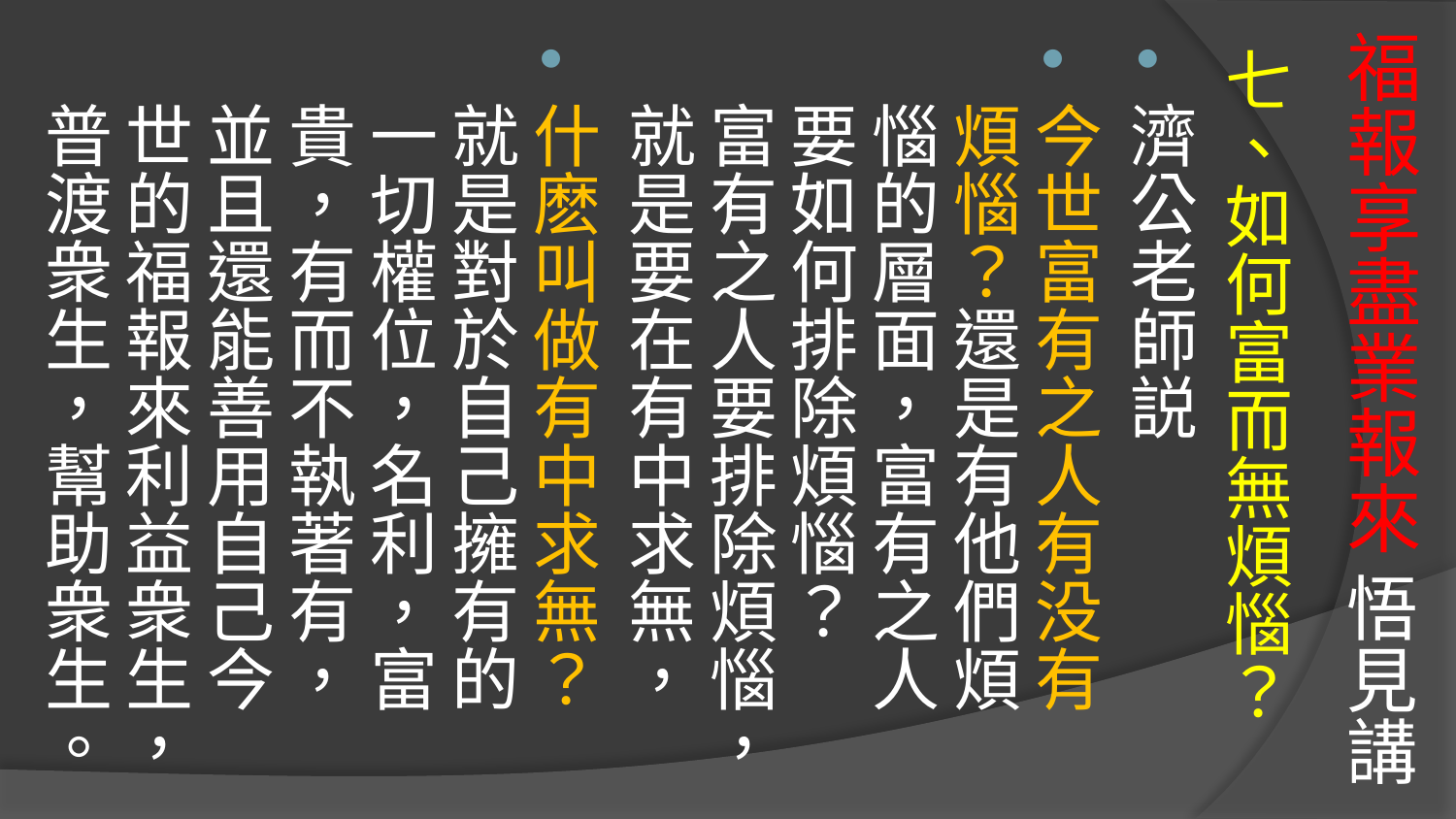

# 福報享盡業報來 悟見講
七、如何富而無煩惱？
濟公老師説
今世富有之人有没有煩惱？還是有他們煩惱的層面，富有之人要如何排除煩惱？
富有之人要排除煩惱，就是要在有中求無，
什麽叫做有中求無？就是對於自己擁有的一切權位，名利，富貴，有而不執著有，並且還能善用自己今世的福報來利益衆生，普渡衆生，幫助衆生。